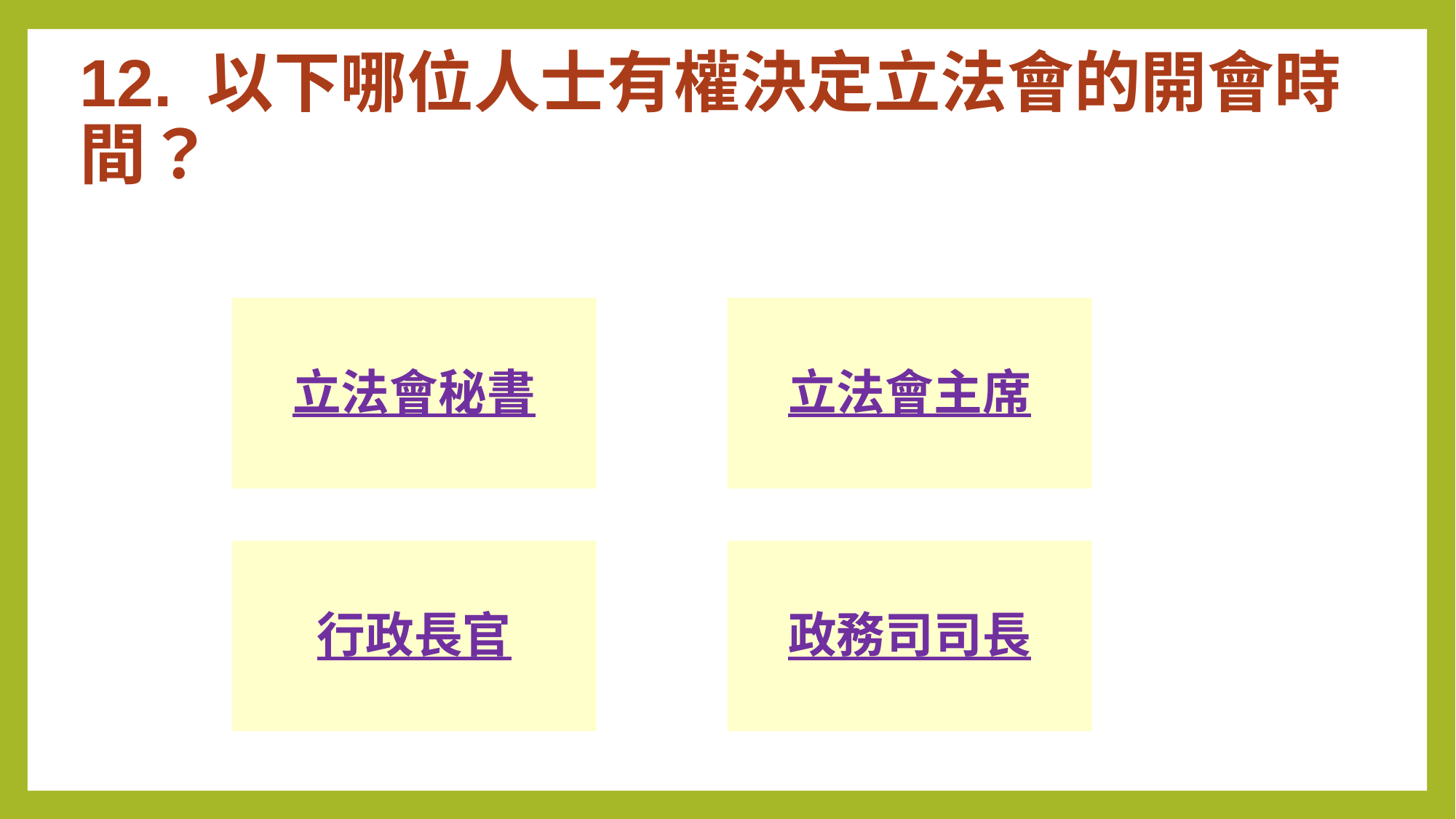

# 12. 以下哪位人士有權決定立法會的開會時間？
立法會主席
立法會秘書
行政長官
政務司司長